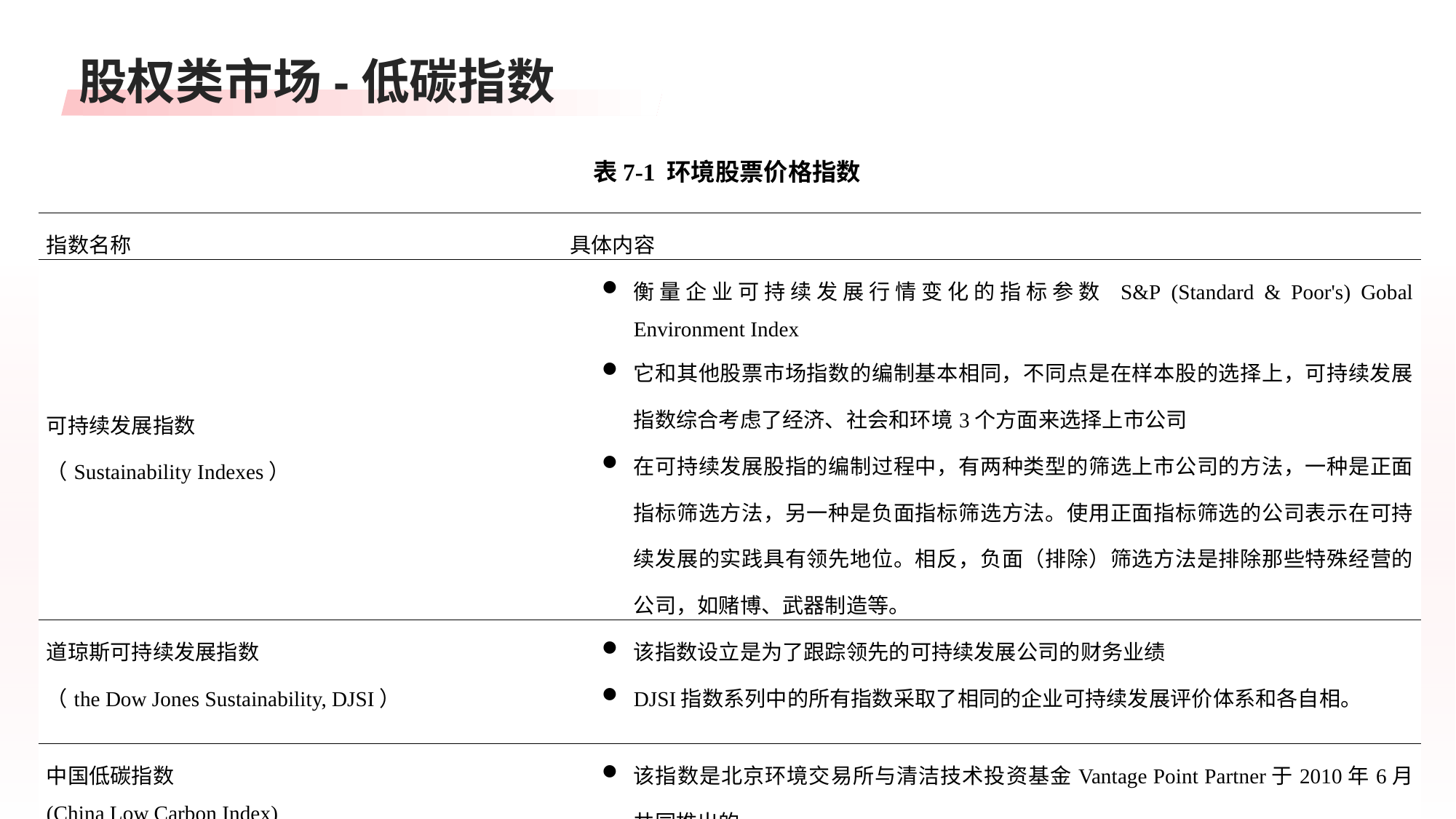

股权类市场-低碳指数

表7-1 环境股票价格指数
| 指数名称 | 具体内容 |
| --- | --- |
| 可持续发展指数 （Sustainability Indexes） | 衡量企业可持续发展行情变化的指标参数 S&P (Standard & Poor's) Gobal Environment Index 它和其他股票市场指数的编制基本相同，不同点是在样本股的选择上，可持续发展指数综合考虑了经济、社会和环境3个方面来选择上市公司 在可持续发展股指的编制过程中，有两种类型的筛选上市公司的方法，一种是正面指标筛选方法，另一种是负面指标筛选方法。使用正面指标筛选的公司表示在可持续发展的实践具有领先地位。相反，负面（排除）筛选方法是排除那些特殊经营的公司，如赌博、武器制造等。 |
| 道琼斯可持续发展指数 （the Dow Jones Sustainability, DJSI） | 该指数设立是为了跟踪领先的可持续发展公司的财务业绩 DJSI指数系列中的所有指数采取了相同的企业可持续发展评价体系和各自相。 |
| 中国低碳指数 (China Low Carbon Index) | 该指数是北京环境交易所与清洁技术投资基金Vantage Point Partner于2010年6月共同推出的。 |